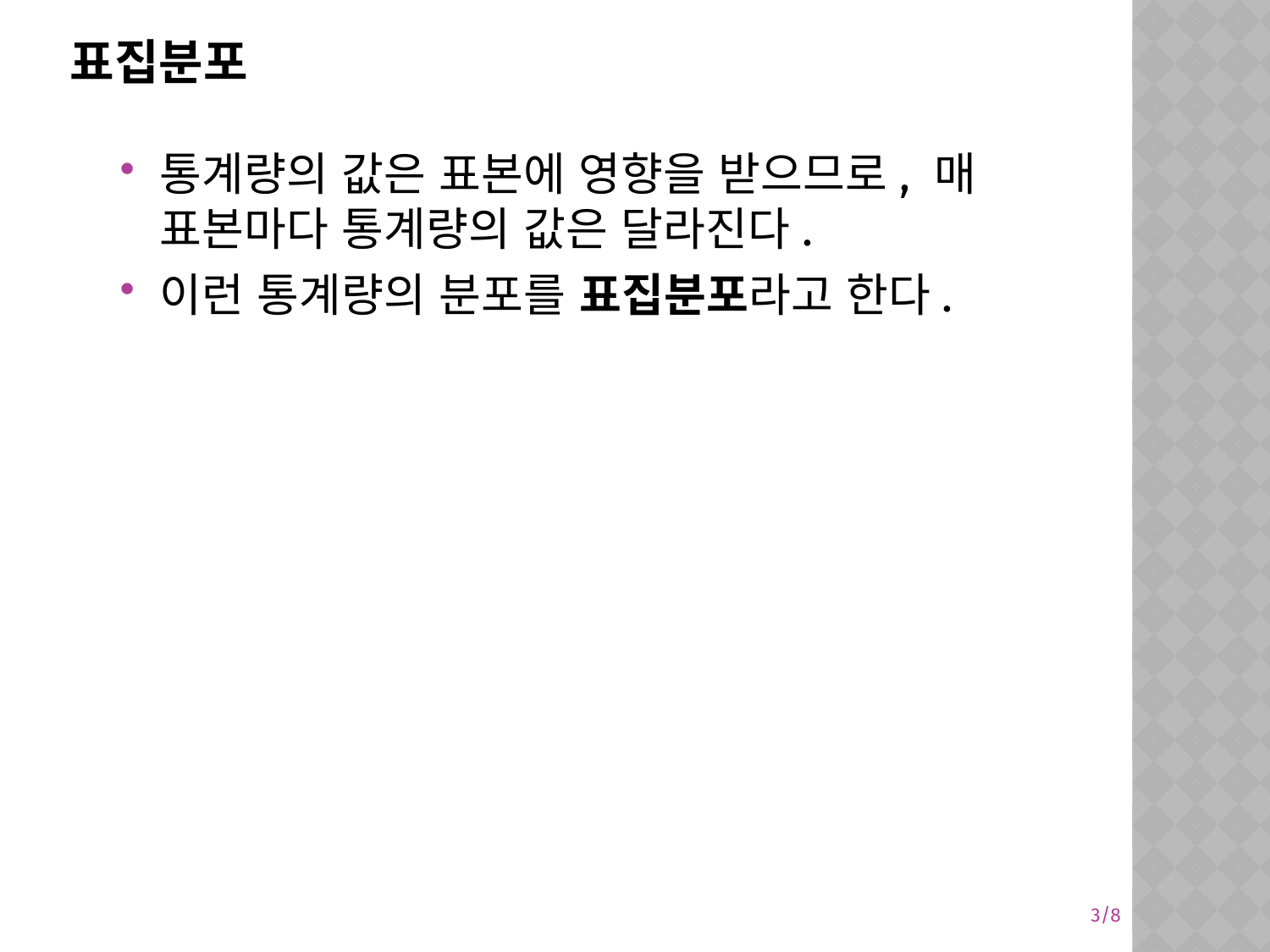

# 표집분포
통계량의 값은 표본에 영향을 받으므로, 매 표본마다 통계량의 값은 달라진다.
이런 통계량의 분포를 표집분포라고 한다.

3/8